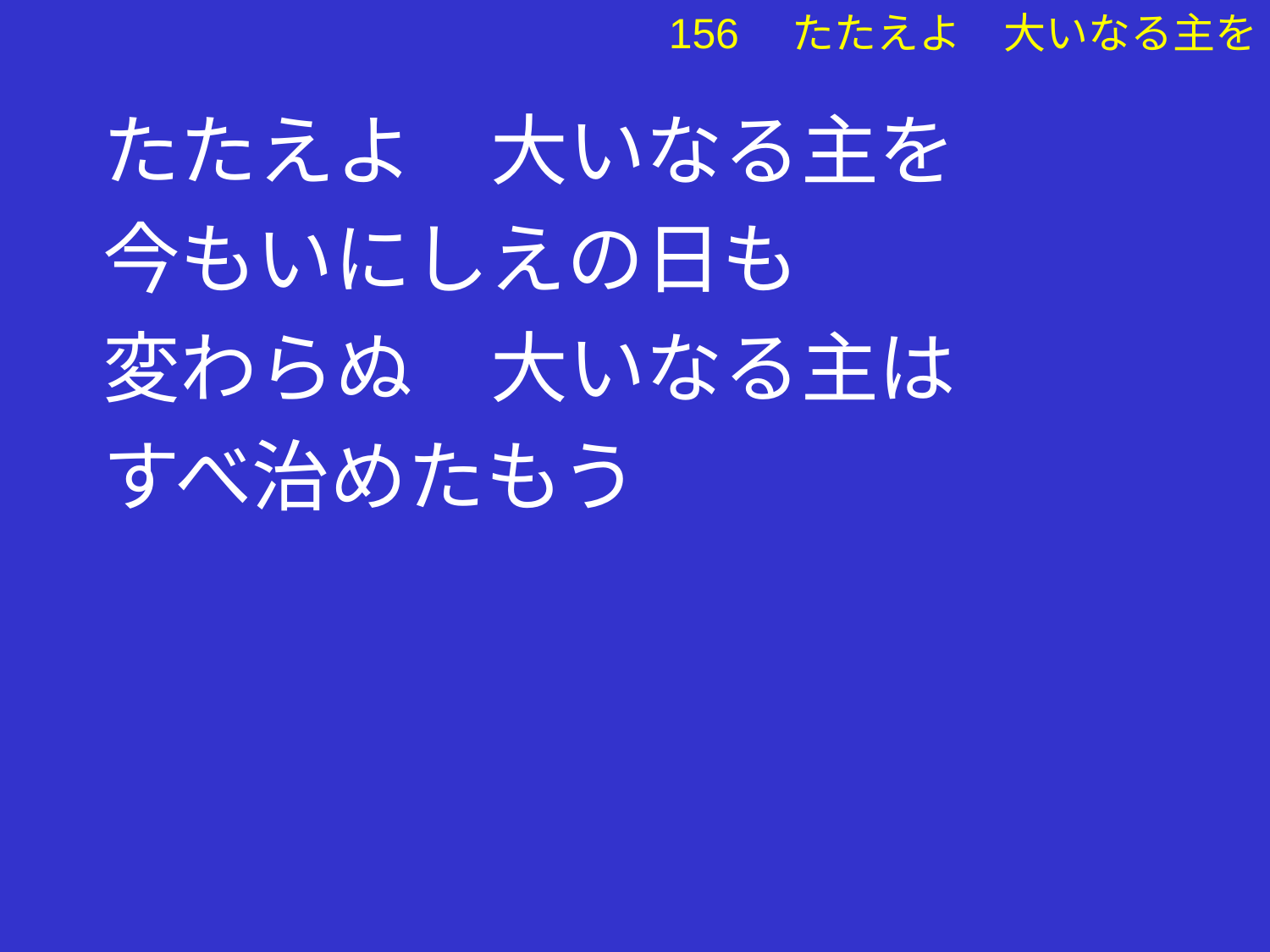

たたえよ　大いなる主を
今もいにしえの日も
変わらぬ　大いなる主は
すべ治めたもう

# 156　たたえよ　大いなる主を